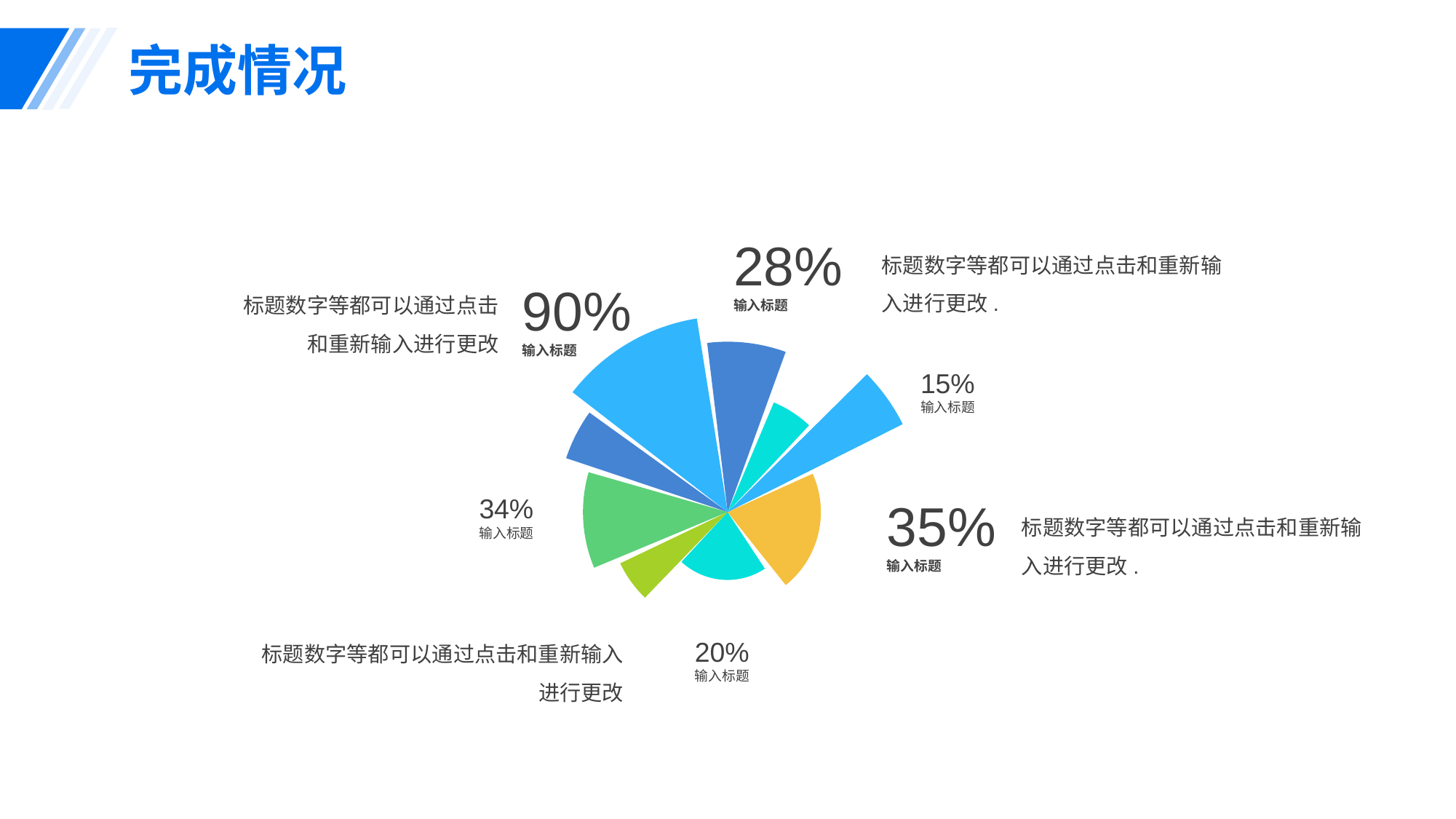

完成情况
28%
输入标题
标题数字等都可以通过点击和重新输入进行更改.
90%
输入标题
标题数字等都可以通过点击和重新输入进行更改

15%
输入标题

34%
输入标题
35%
输入标题
标题数字等都可以通过点击和重新输入进行更改.
标题数字等都可以通过点击和重新输入进行更改
20%
输入标题